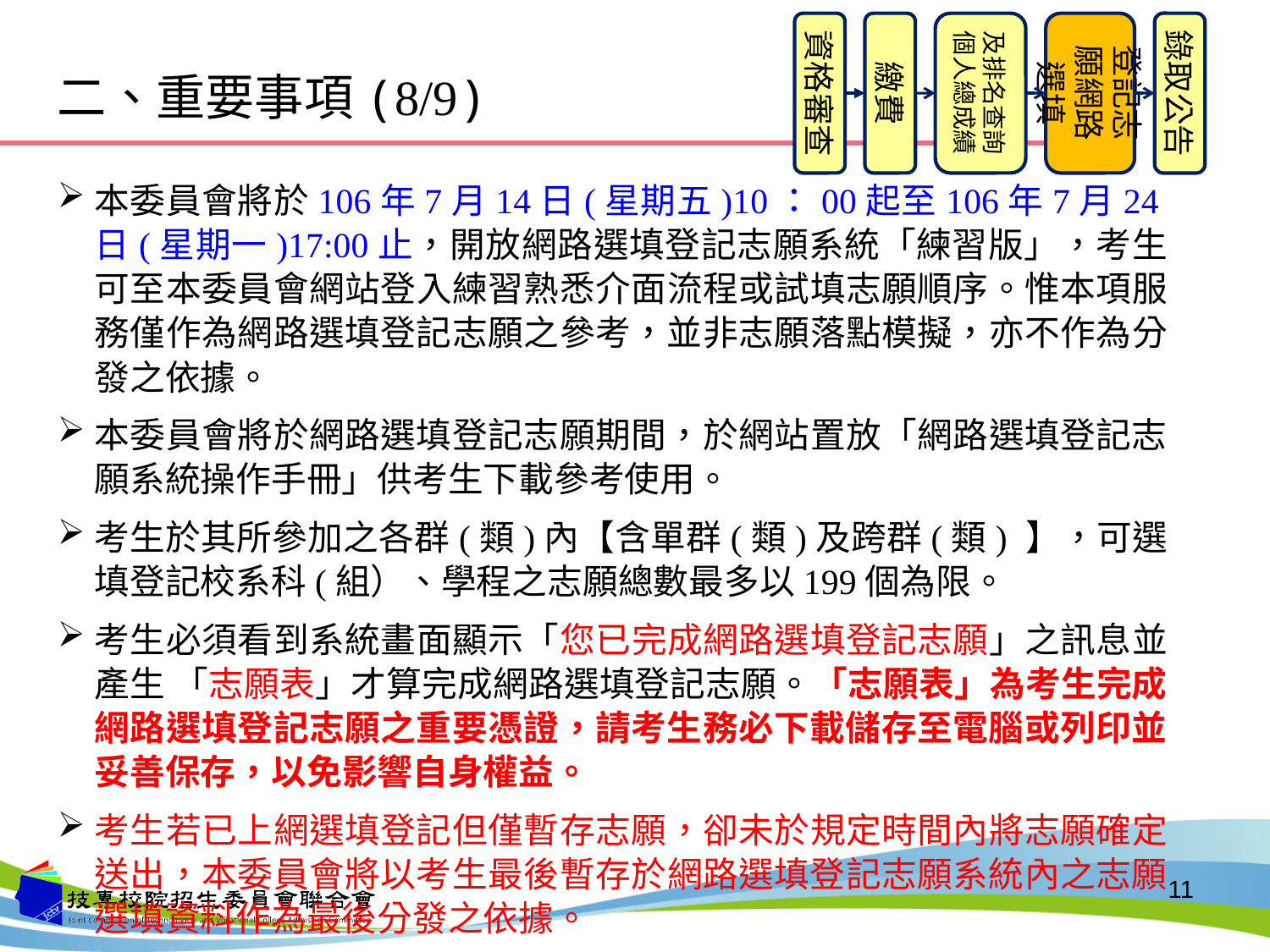

資格審查
繳費
及排名查詢個人總成績
登記志願網路選填
錄取公告
二、重要事項(8/9)
本委員會將於106年7月14日(星期五)10：00起至106年7月24日(星期一)17:00止，開放網路選填登記志願系統「練習版」，考生可至本委員會網站登入練習熟悉介面流程或試填志願順序。惟本項服務僅作為網路選填登記志願之參考，並非志願落點模擬，亦不作為分發之依據。
本委員會將於網路選填登記志願期間，於網站置放「網路選填登記志願系統操作手冊」供考生下載參考使用。
考生於其所參加之各群(類)內【含單群(類)及跨群(類) 】，可選填登記校系科(組）、學程之志願總數最多以199個為限。
考生必須看到系統畫面顯示「您已完成網路選填登記志願」之訊息並產生 「志願表」才算完成網路選填登記志願。「志願表」為考生完成網路選填登記志願之重要憑證，請考生務必下載儲存至電腦或列印並妥善保存，以免影響自身權益。
考生若已上網選填登記但僅暫存志願，卻未於規定時間內將志願確定送出，本委員會將以考生最後暫存於網路選填登記志願系統內之志願選填資料作為最後分發之依據。
11